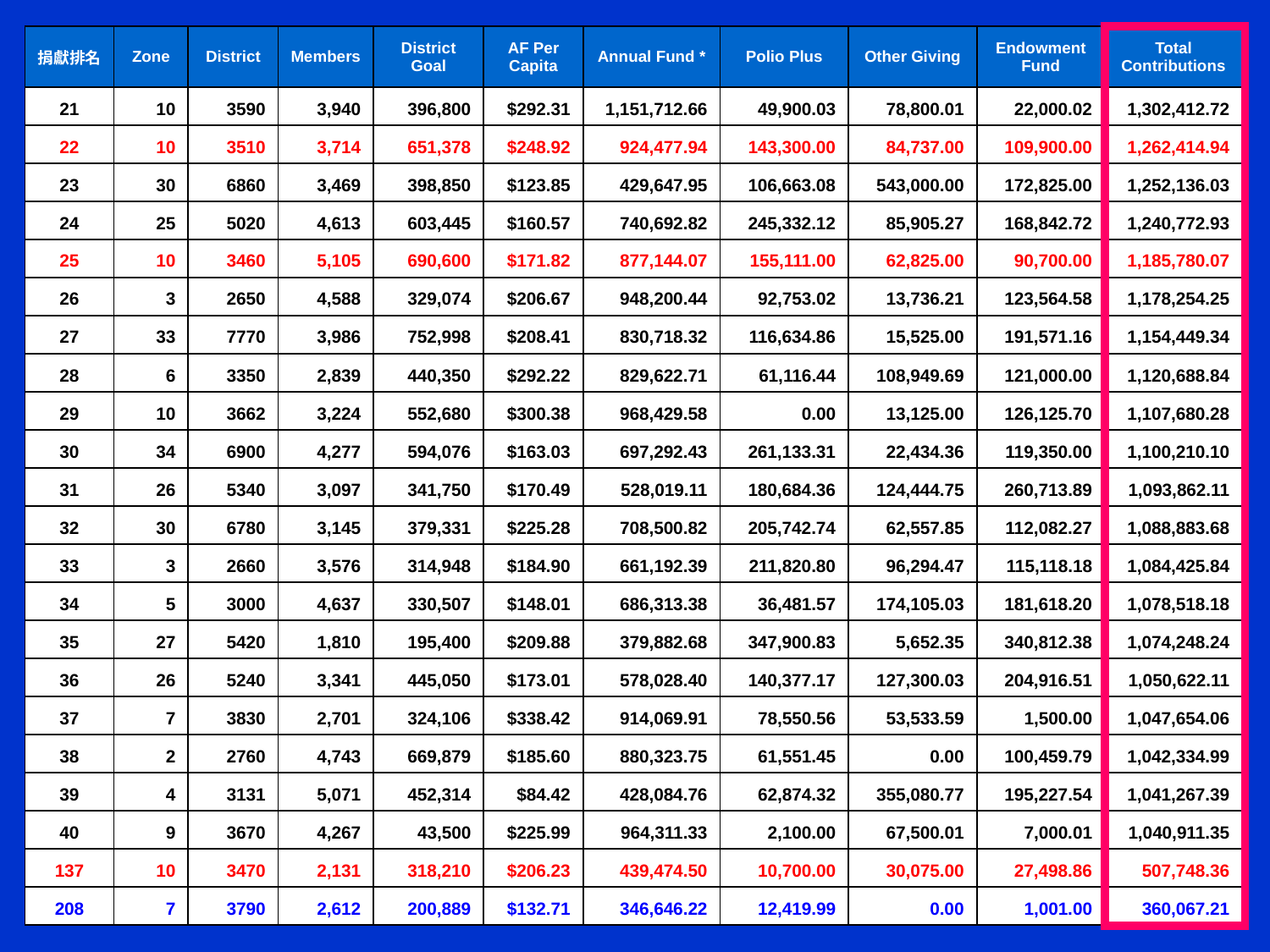

| 捐獻排名 | Zone | District | Members | District Goal | AF Per Capita | Annual Fund \* | Polio Plus | Other Giving | Endowment Fund | Total Contributions |
| --- | --- | --- | --- | --- | --- | --- | --- | --- | --- | --- |
| 21 | 10 | 3590 | 3,940 | 396,800 | $292.31 | 1,151,712.66 | 49,900.03 | 78,800.01 | 22,000.02 | 1,302,412.72 |
| 22 | 10 | 3510 | 3,714 | 651,378 | $248.92 | 924,477.94 | 143,300.00 | 84,737.00 | 109,900.00 | 1,262,414.94 |
| 23 | 30 | 6860 | 3,469 | 398,850 | $123.85 | 429,647.95 | 106,663.08 | 543,000.00 | 172,825.00 | 1,252,136.03 |
| 24 | 25 | 5020 | 4,613 | 603,445 | $160.57 | 740,692.82 | 245,332.12 | 85,905.27 | 168,842.72 | 1,240,772.93 |
| 25 | 10 | 3460 | 5,105 | 690,600 | $171.82 | 877,144.07 | 155,111.00 | 62,825.00 | 90,700.00 | 1,185,780.07 |
| 26 | 3 | 2650 | 4,588 | 329,074 | $206.67 | 948,200.44 | 92,753.02 | 13,736.21 | 123,564.58 | 1,178,254.25 |
| 27 | 33 | 7770 | 3,986 | 752,998 | $208.41 | 830,718.32 | 116,634.86 | 15,525.00 | 191,571.16 | 1,154,449.34 |
| 28 | 6 | 3350 | 2,839 | 440,350 | $292.22 | 829,622.71 | 61,116.44 | 108,949.69 | 121,000.00 | 1,120,688.84 |
| 29 | 10 | 3662 | 3,224 | 552,680 | $300.38 | 968,429.58 | 0.00 | 13,125.00 | 126,125.70 | 1,107,680.28 |
| 30 | 34 | 6900 | 4,277 | 594,076 | $163.03 | 697,292.43 | 261,133.31 | 22,434.36 | 119,350.00 | 1,100,210.10 |
| 31 | 26 | 5340 | 3,097 | 341,750 | $170.49 | 528,019.11 | 180,684.36 | 124,444.75 | 260,713.89 | 1,093,862.11 |
| 32 | 30 | 6780 | 3,145 | 379,331 | $225.28 | 708,500.82 | 205,742.74 | 62,557.85 | 112,082.27 | 1,088,883.68 |
| 33 | 3 | 2660 | 3,576 | 314,948 | $184.90 | 661,192.39 | 211,820.80 | 96,294.47 | 115,118.18 | 1,084,425.84 |
| 34 | 5 | 3000 | 4,637 | 330,507 | $148.01 | 686,313.38 | 36,481.57 | 174,105.03 | 181,618.20 | 1,078,518.18 |
| 35 | 27 | 5420 | 1,810 | 195,400 | $209.88 | 379,882.68 | 347,900.83 | 5,652.35 | 340,812.38 | 1,074,248.24 |
| 36 | 26 | 5240 | 3,341 | 445,050 | $173.01 | 578,028.40 | 140,377.17 | 127,300.03 | 204,916.51 | 1,050,622.11 |
| 37 | 7 | 3830 | 2,701 | 324,106 | $338.42 | 914,069.91 | 78,550.56 | 53,533.59 | 1,500.00 | 1,047,654.06 |
| 38 | 2 | 2760 | 4,743 | 669,879 | $185.60 | 880,323.75 | 61,551.45 | 0.00 | 100,459.79 | 1,042,334.99 |
| 39 | 4 | 3131 | 5,071 | 452,314 | $84.42 | 428,084.76 | 62,874.32 | 355,080.77 | 195,227.54 | 1,041,267.39 |
| 40 | 9 | 3670 | 4,267 | 43,500 | $225.99 | 964,311.33 | 2,100.00 | 67,500.01 | 7,000.01 | 1,040,911.35 |
| 137 | 10 | 3470 | 2,131 | 318,210 | $206.23 | 439,474.50 | 10,700.00 | 30,075.00 | 27,498.86 | 507,748.36 |
| 208 | 7 | 3790 | 2,612 | 200,889 | $132.71 | 346,646.22 | 12,419.99 | 0.00 | 1,001.00 | 360,067.21 |